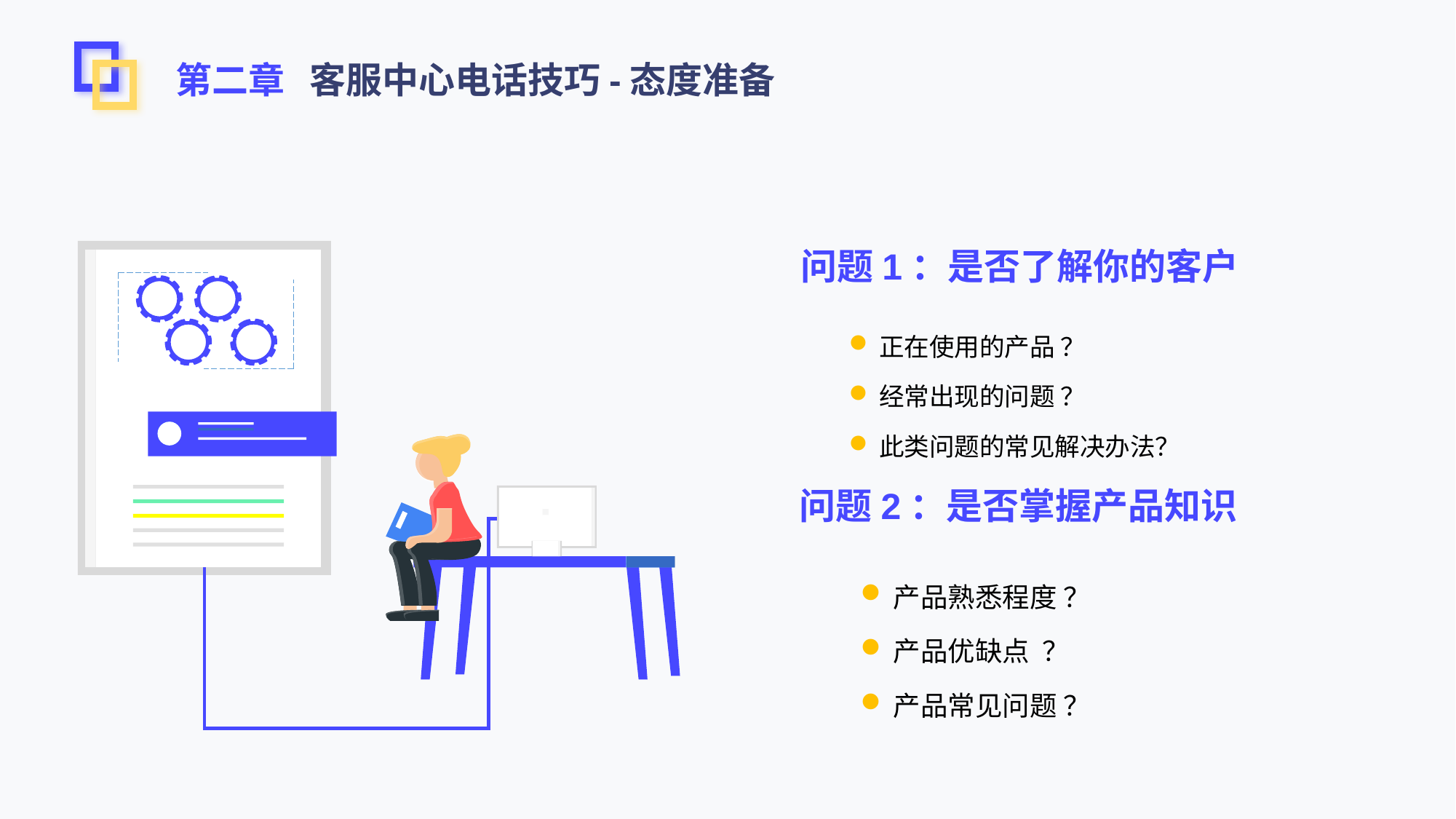

第二章   客服中心电话技巧-态度准备

问题1：是否了解你的客户

正在使用的产品 ？
经常出现的问题 ？
此类问题的常见解决办法？
问题2：是否掌握产品知识

产品熟悉程度 ？
产品优缺点  ？
产品常见问题 ？